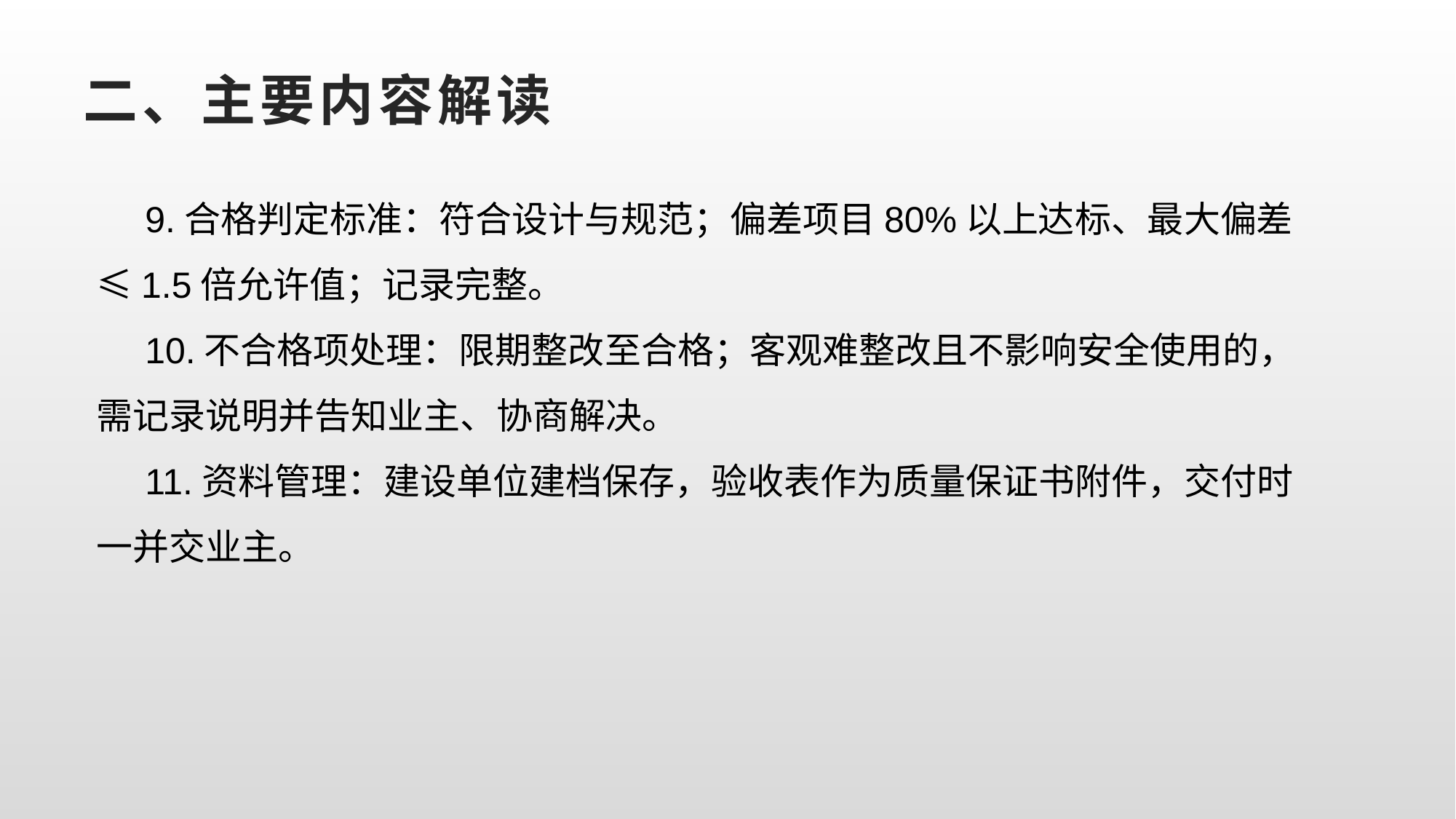

# 二、主要内容解读
9.合格判定标准：符合设计与规范；偏差项目80%以上达标、最大偏差≤1.5倍允许值；记录完整。
10.不合格项处理：限期整改至合格；客观难整改且不影响安全使用的，需记录说明并告知业主、协商解决。
11.资料管理：建设单位建档保存，验收表作为质量保证书附件，交付时一并交业主。